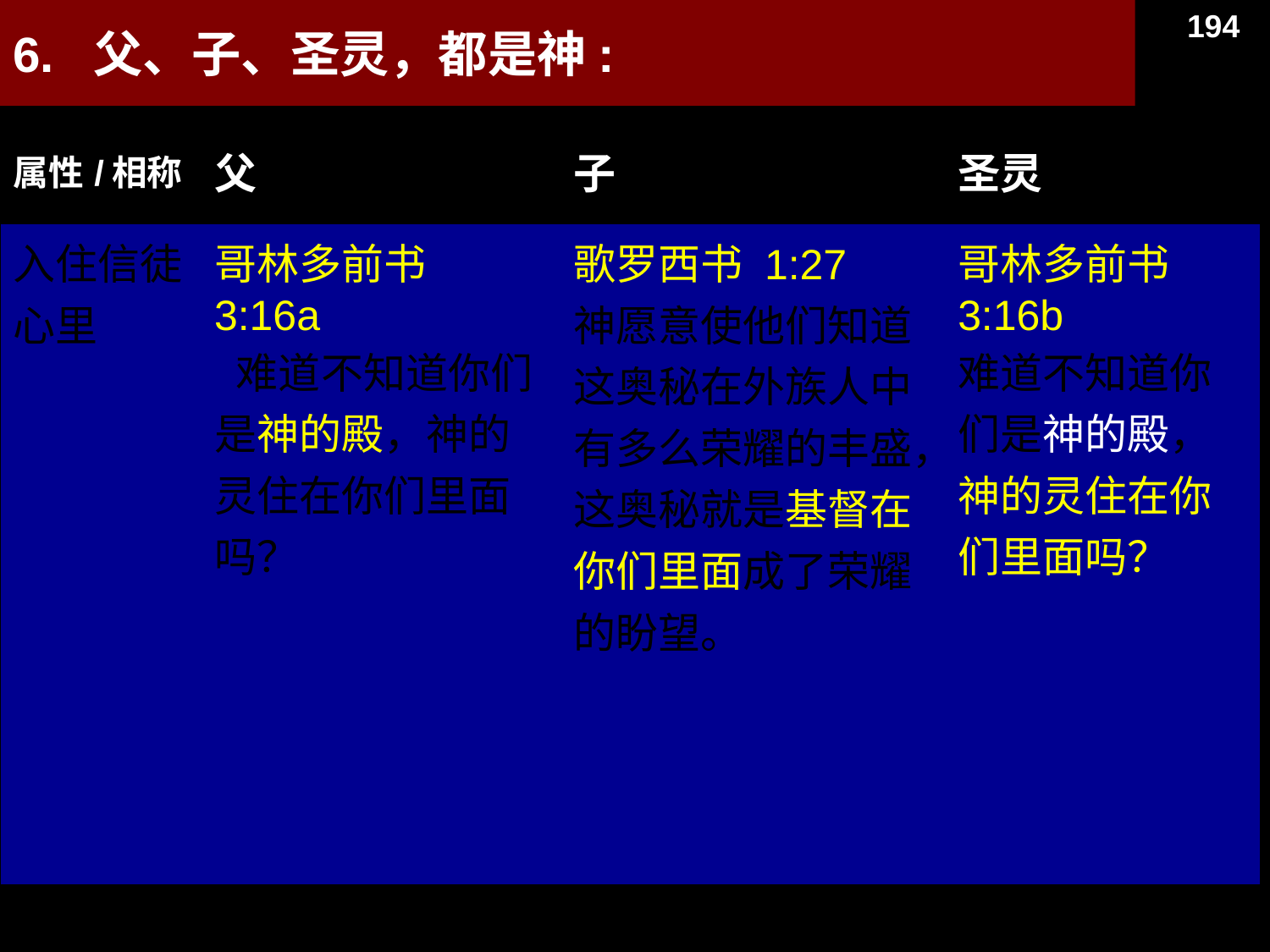

# 6.  父、子、圣灵，都是神:
194
| 属性/相称 | 父 | 子 | 圣灵 |
| --- | --- | --- | --- |
| 入住信徒心里 | 哥林多前书 3:16a 难道不知道你们是神的殿，神的灵住在你们里面吗？ | 歌罗西书 1:27 神愿意使他们知道这奥秘在外族人中有多么荣耀的丰盛，这奥秘就是基督在你们里面成了荣耀的盼望。 | 哥林多前书 3:16b 难道不知道你们是神的殿，神的灵住在你们里面吗？ |